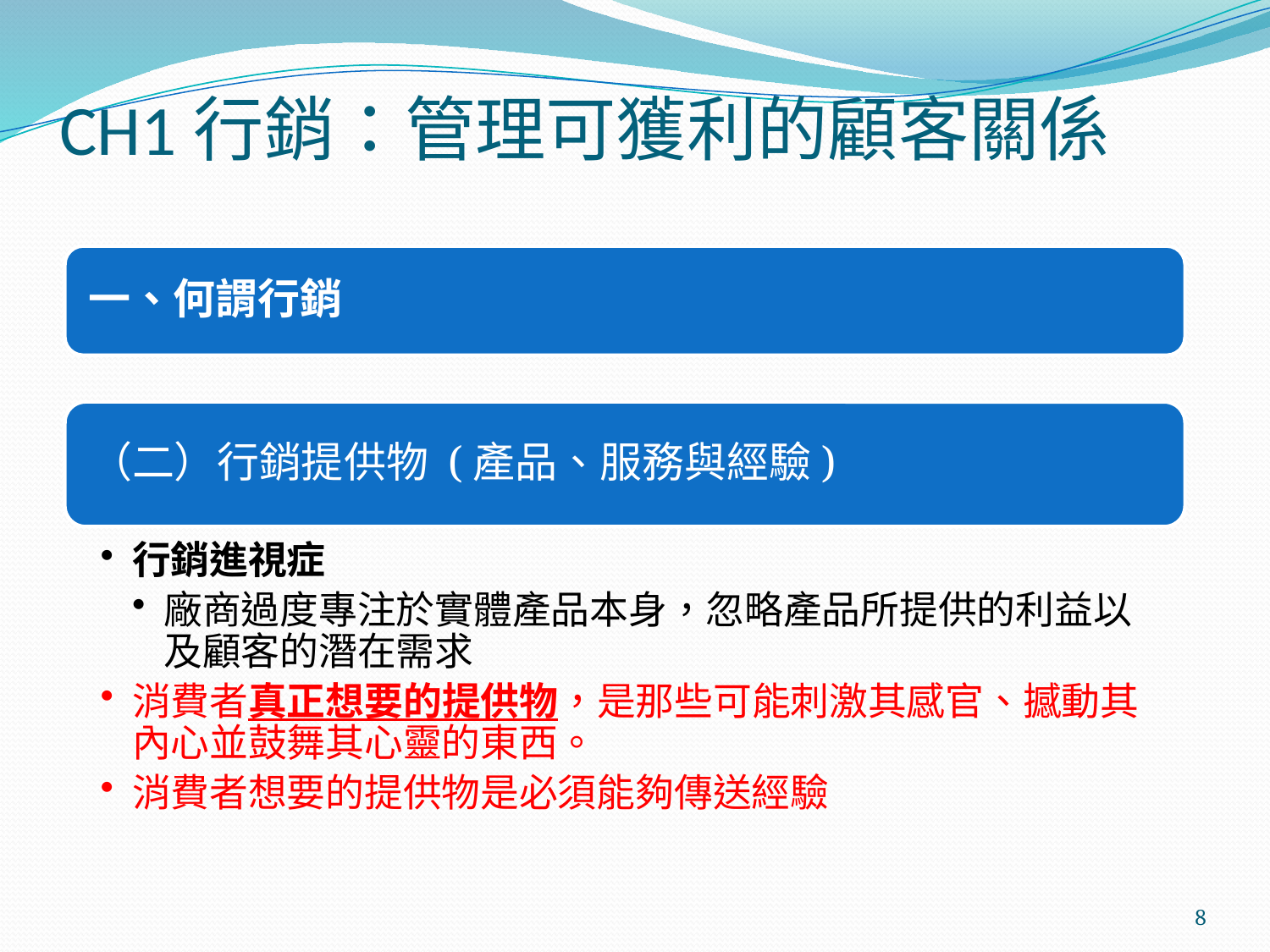

# CH1行銷：管理可獲利的顧客關係
一、何謂行銷
（二）行銷提供物 (產品、服務與經驗)
行銷進視症
廠商過度專注於實體產品本身，忽略產品所提供的利益以及顧客的潛在需求
消費者真正想要的提供物，是那些可能刺激其感官、撼動其內心並鼓舞其心靈的東西。
消費者想要的提供物是必須能夠傳送經驗
8